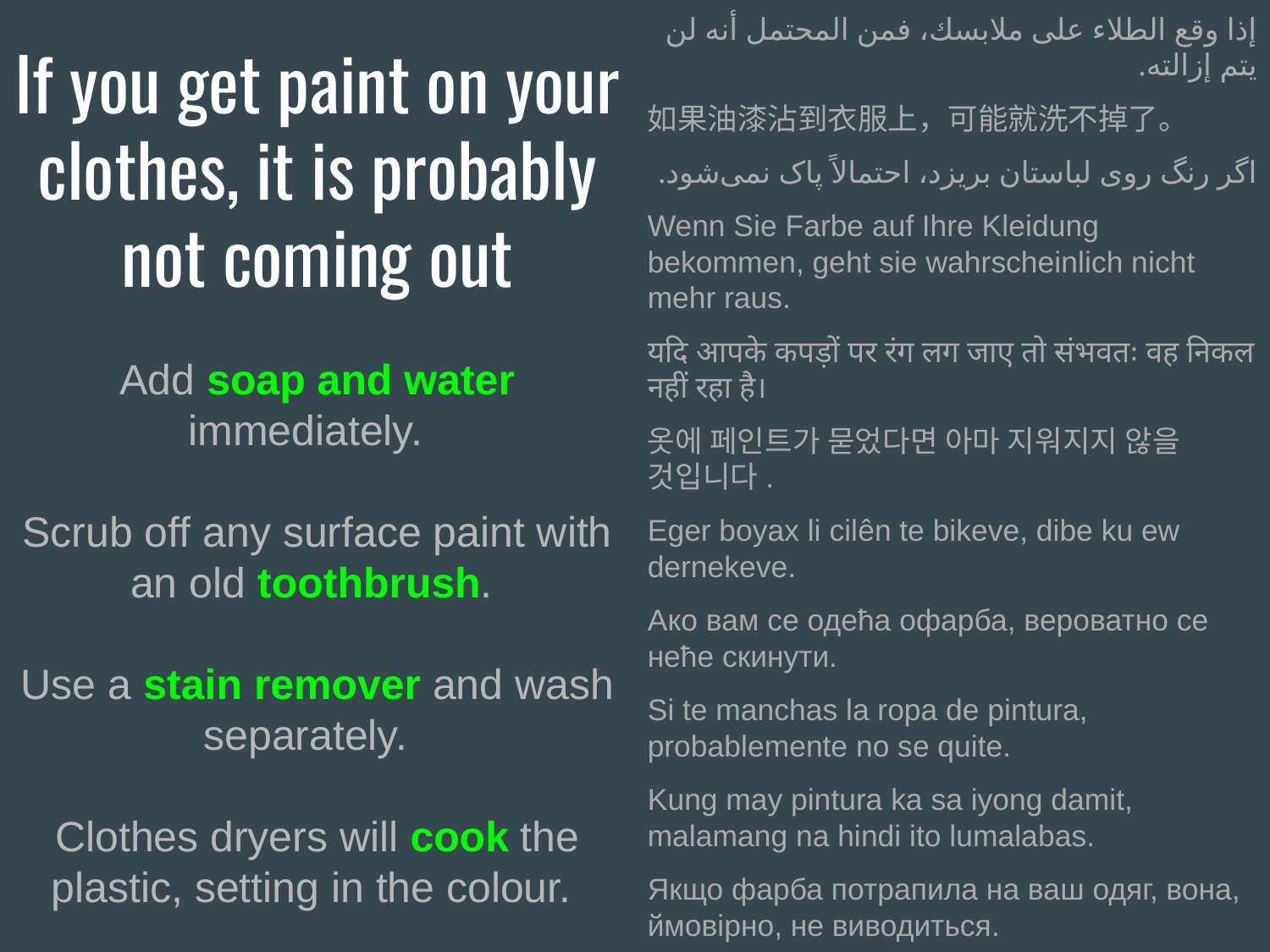

If you get paint on your clothes, it is probably not coming out

Add soap and water immediately.

Scrub off any surface paint with an old toothbrush.

Use a stain remover and wash separately.

Clothes dryers will cook the plastic, setting in the colour.
إذا وقع الطلاء على ملابسك، فمن المحتمل أنه لن يتم إزالته.
如果油漆沾到衣服上，可能就洗不掉了。
اگر رنگ روی لباستان بریزد، احتمالاً پاک نمی‌شود.
Wenn Sie Farbe auf Ihre Kleidung bekommen, geht sie wahrscheinlich nicht mehr raus.
यदि आपके कपड़ों पर रंग लग जाए तो संभवतः वह निकल नहीं रहा है।
옷에 페인트가 묻었다면 아마 지워지지 않을 것입니다.
Eger boyax li cilên te bikeve, dibe ku ew dernekeve.
Ако вам се одећа офарба, вероватно се неће скинути.
Si te manchas la ropa de pintura, probablemente no se quite.
Kung may pintura ka sa iyong damit, malamang na hindi ito lumalabas.
Якщо фарба потрапила на ваш одяг, вона, ймовірно, не виводиться.